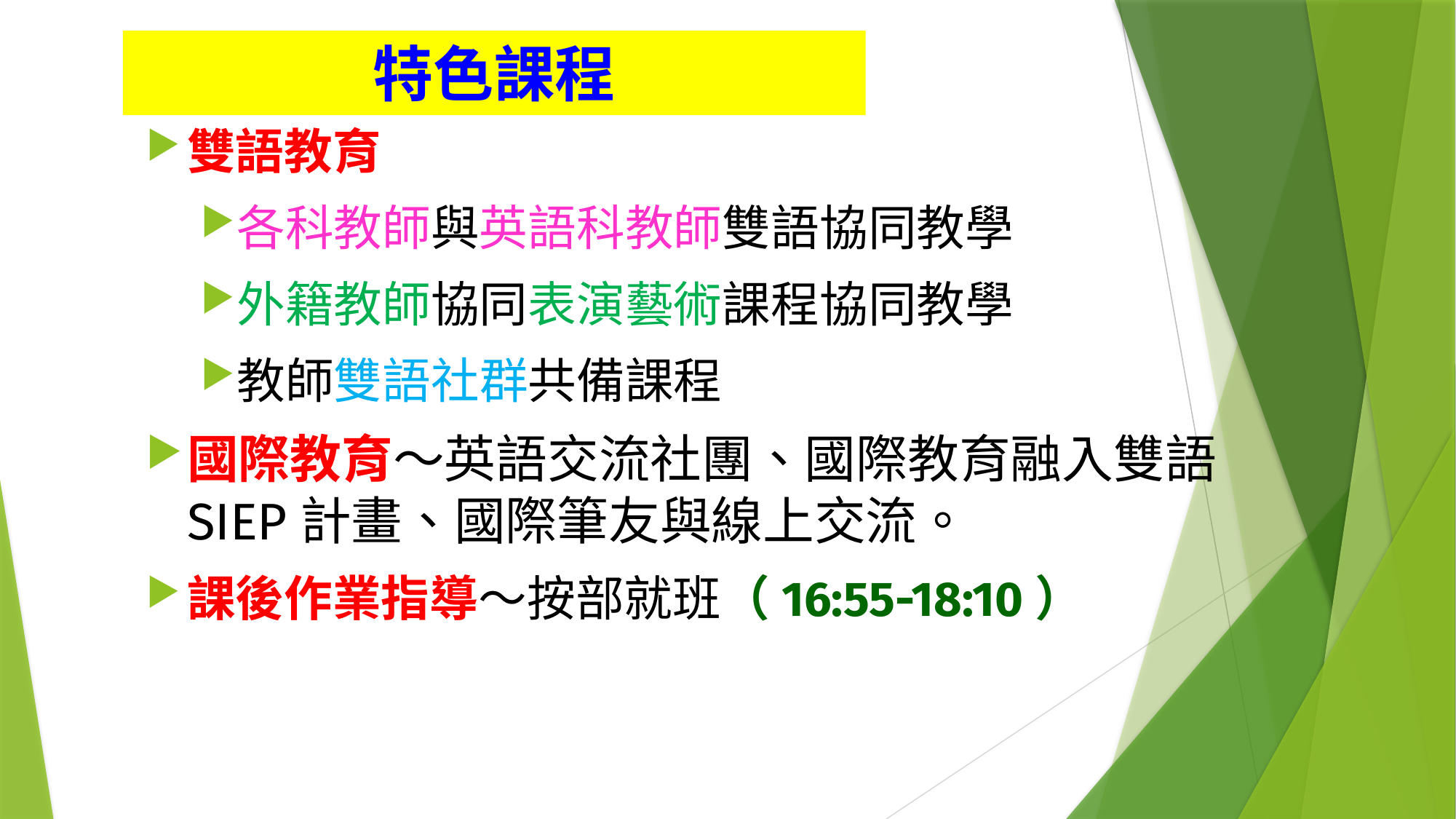

# 特色課程
雙語教育
各科教師與英語科教師雙語協同教學
外籍教師協同表演藝術課程協同教學
教師雙語社群共備課程
國際教育～英語交流社團、國際教育融入雙語SIEP計畫、國際筆友與線上交流。
課後作業指導～按部就班（16:55-18:10）